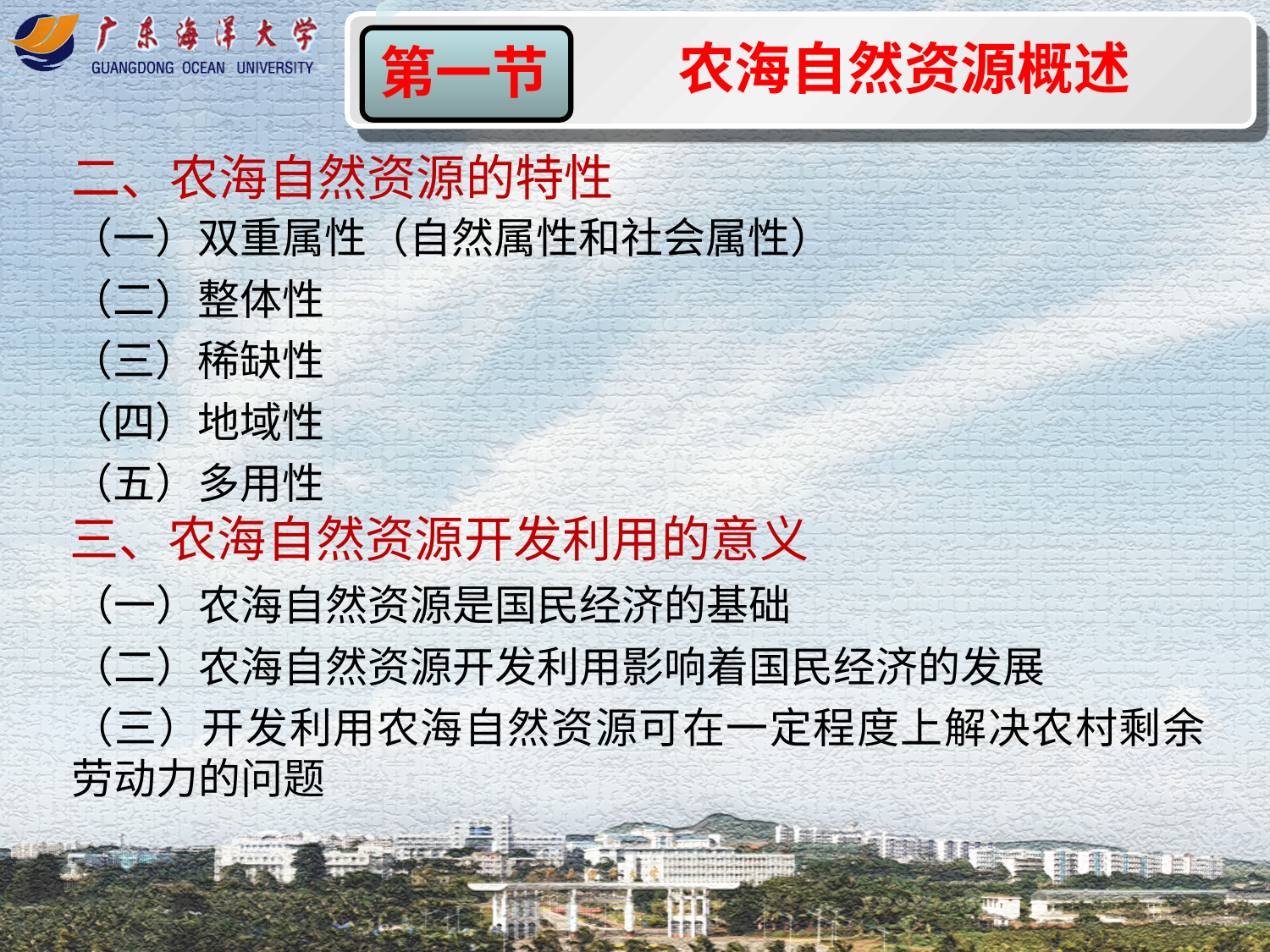

农海自然资源概述

第一节
二、农海自然资源的特性
（一）双重属性（自然属性和社会属性）
（二）整体性
（三）稀缺性
（四）地域性
（五）多用性

三、农海自然资源开发利用的意义
（一）农海自然资源是国民经济的基础
（二）农海自然资源开发利用影响着国民经济的发展
（三）开发利用农海自然资源可在一定程度上解决农村剩余劳动力的问题